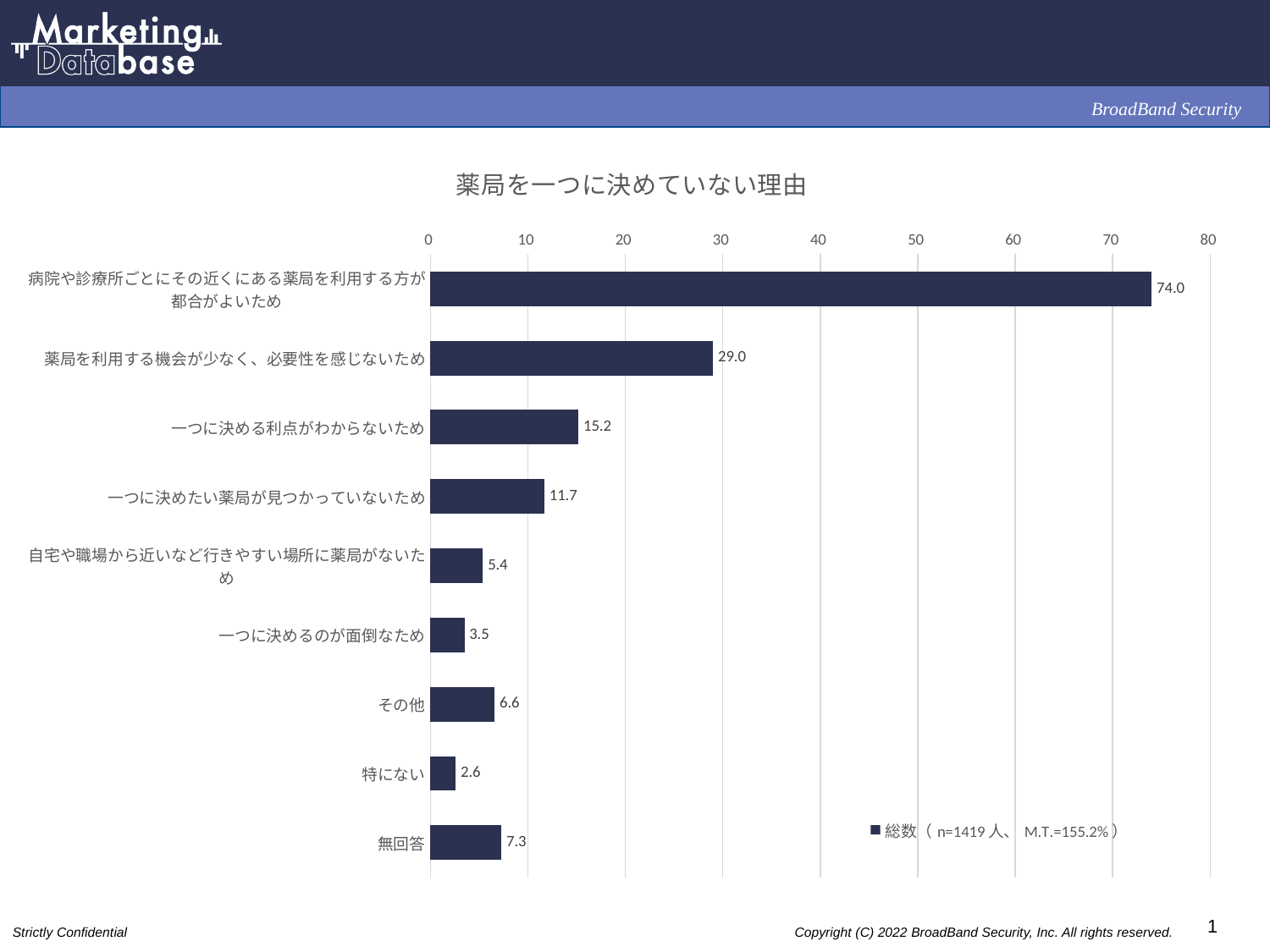

### Chart: 薬局を一つに決めていない理由

| Category | 総数（n=1419人、M.T.=155.2%） |
|---|---|
| 病院や診療所ごとにその近くにある薬局を利用する方が都合がよいため | 74.0 |
| 薬局を利用する機会が少なく、必要性を感じないため | 29.0 |
| 一つに決める利点がわからないため | 15.2 |
| 一つに決めたい薬局が見つかっていないため | 11.7 |
| 自宅や職場から近いなど行きやすい場所に薬局がないため | 5.4 |
| 一つに決めるのが面倒なため | 3.5 |
| その他 | 6.6 |
| 特にない | 2.6 |
| 無回答 | 7.3 |